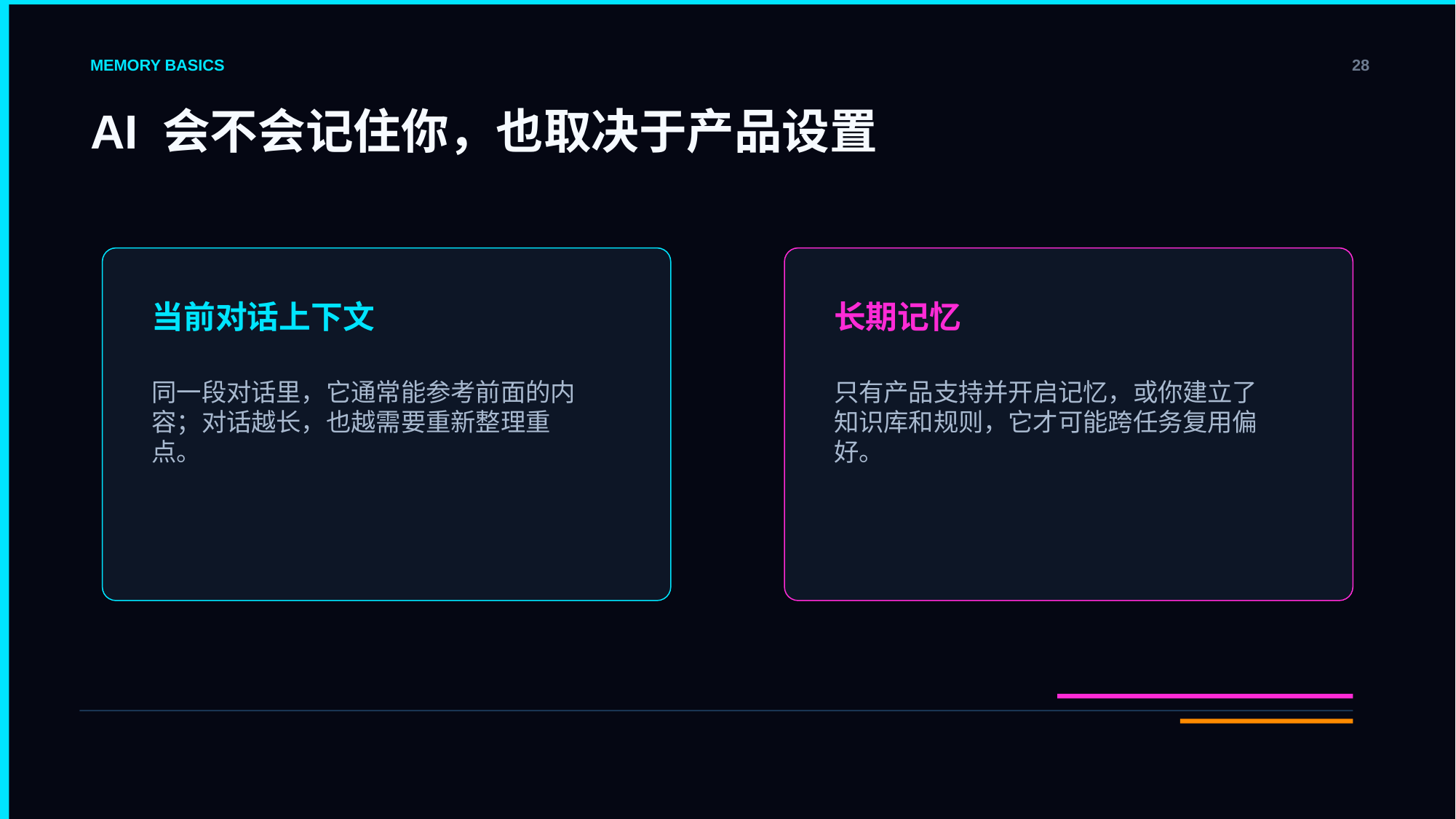

MEMORY BASICS
28
AI 会不会记住你，也取决于产品设置

当前对话上下文
长期记忆
同一段对话里，它通常能参考前面的内容；对话越长，也越需要重新整理重点。
只有产品支持并开启记忆，或你建立了知识库和规则，它才可能跨任务复用偏好。